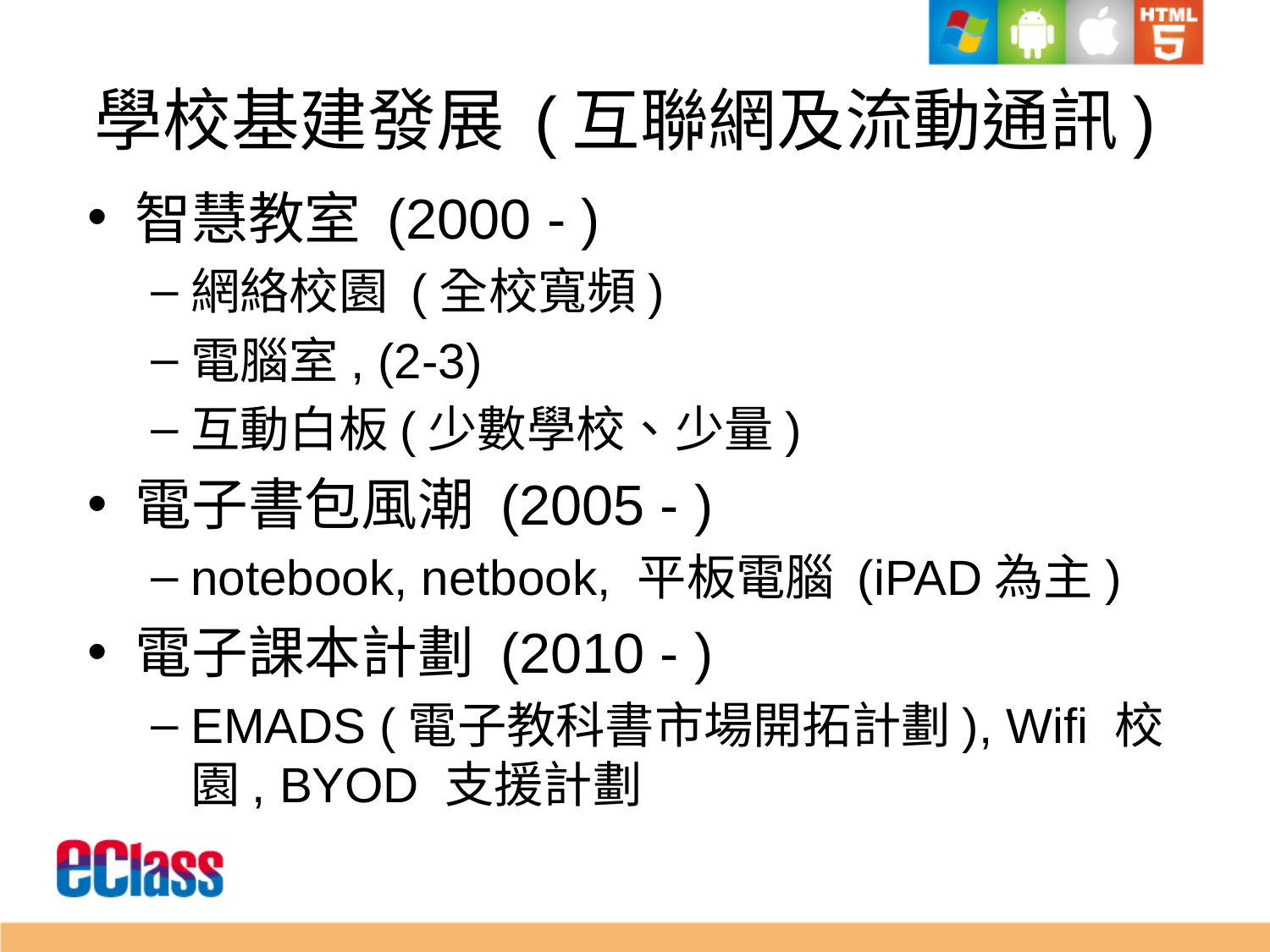

# 學校基建發展 (互聯網及流動通訊)
智慧教室 (2000 - )
網絡校園 (全校寬頻)
電腦室, (2-3)
互動白板(少數學校、少量)
電子書包風潮 (2005 - )
notebook, netbook, 平板電腦 (iPAD為主)
電子課本計劃 (2010 - )
EMADS (電子教科書市場開拓計劃), Wifi 校園, BYOD 支援計劃